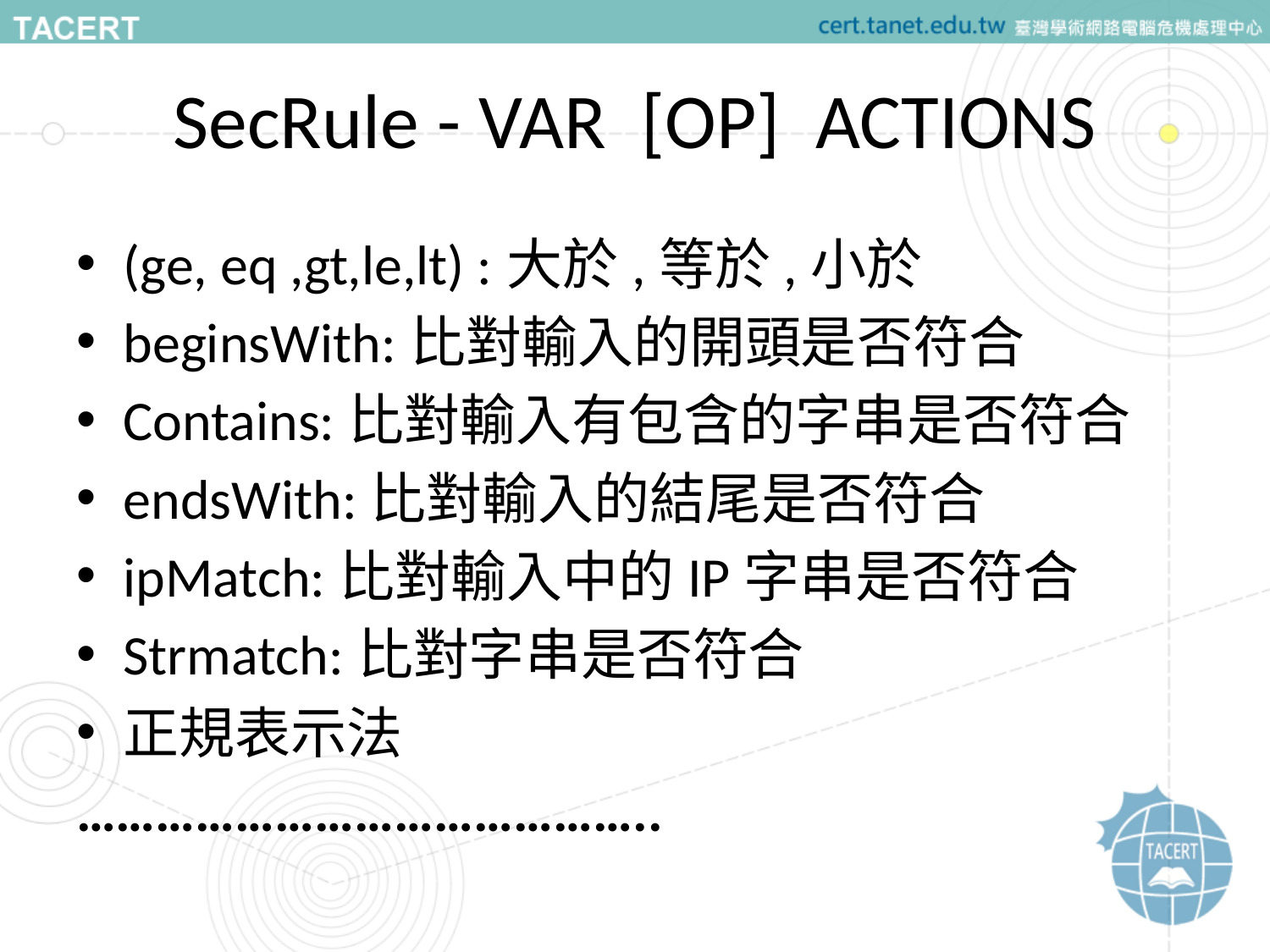

# SecRule - VAR  [OP]  ACTIONS
(ge, eq ,gt,le,lt) :大於,等於,小於
beginsWith:比對輸入的開頭是否符合
Contains:比對輸入有包含的字串是否符合
endsWith:比對輸入的結尾是否符合
ipMatch:比對輸入中的IP字串是否符合
Strmatch:比對字串是否符合
正規表示法
……………………………………..